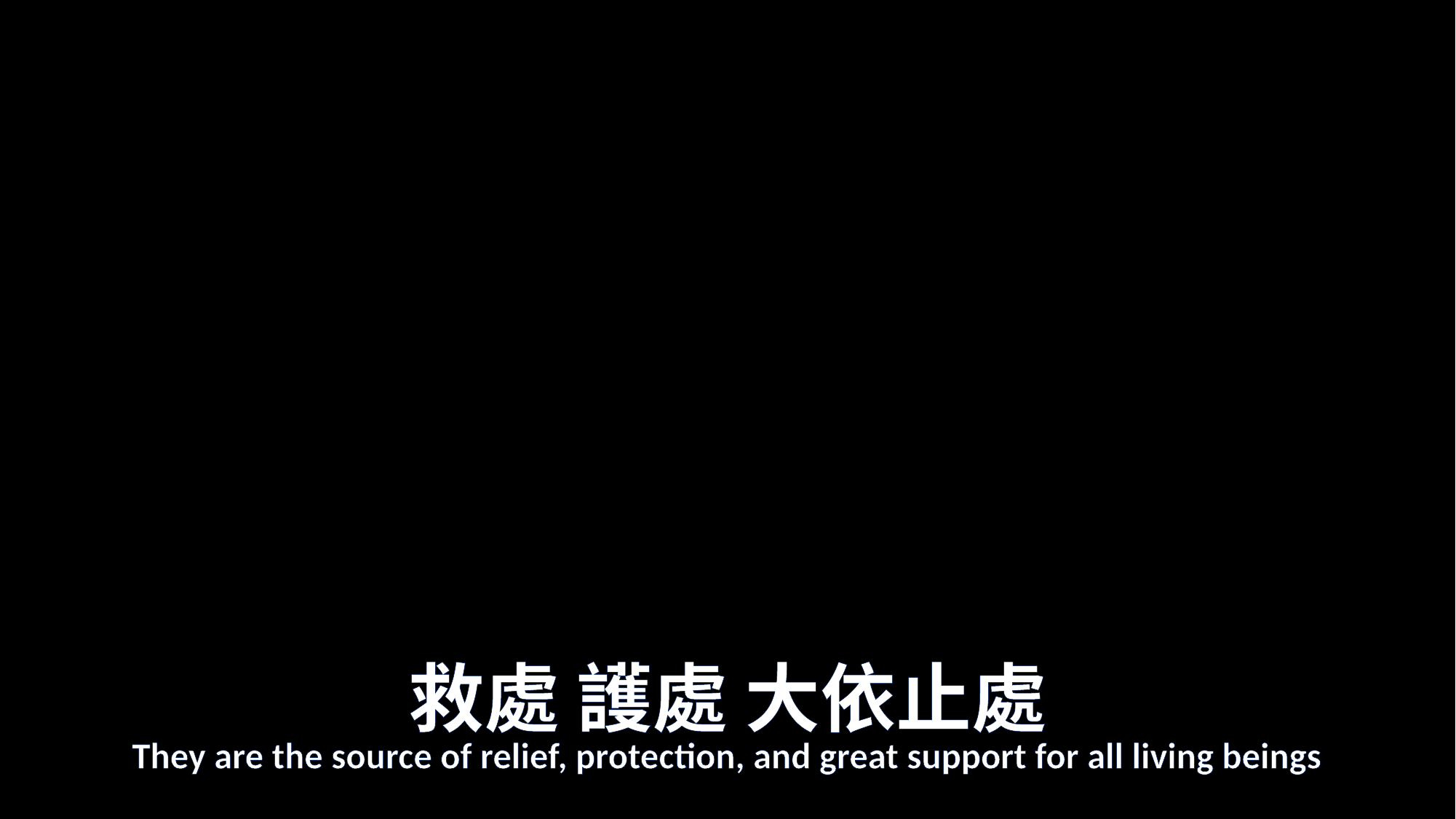

# 救處 護處 大依止處
They are the source of relief, protection, and great support for all living beings